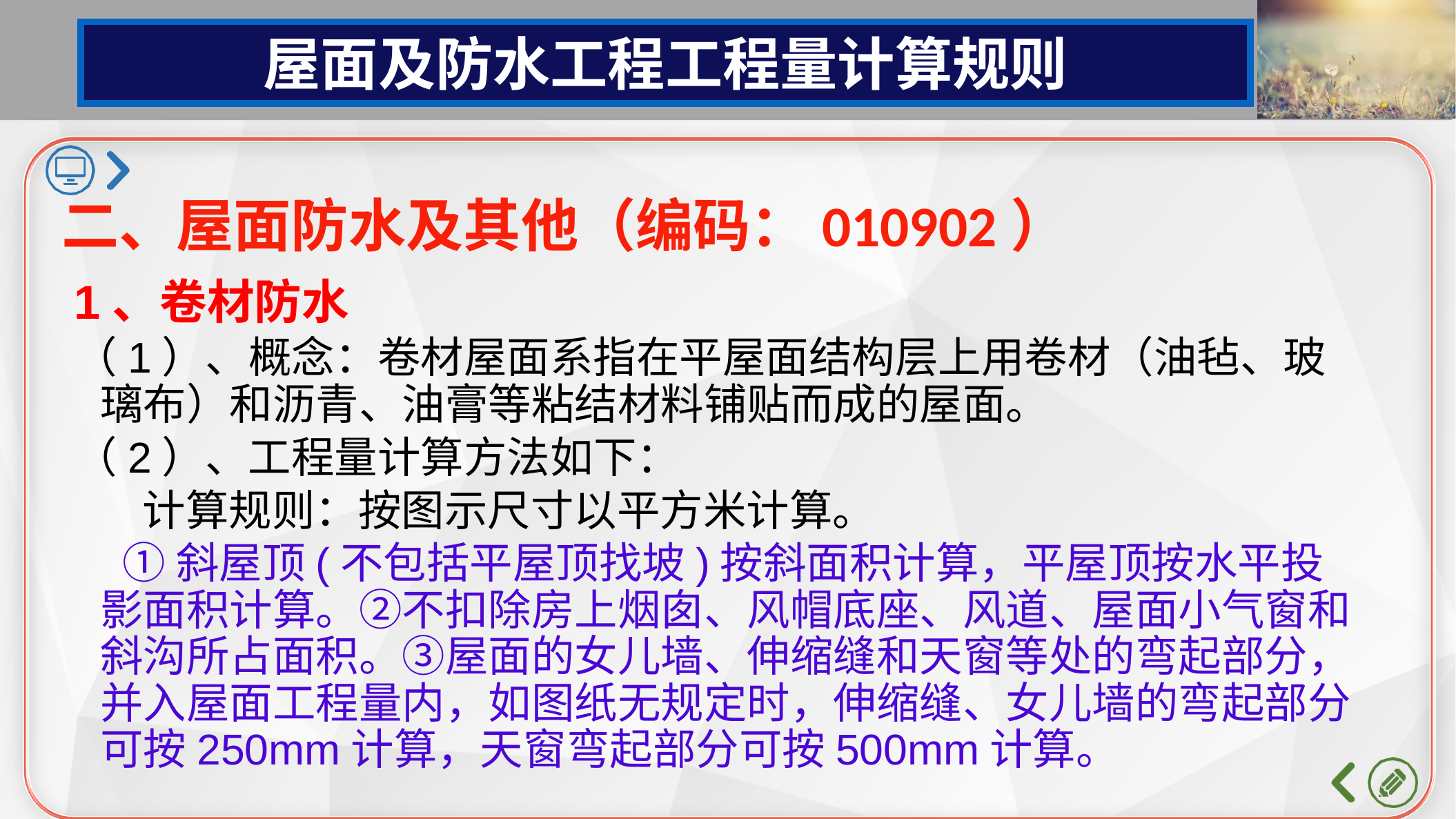

屋面及防水工程工程量计算规则
二、屋面防水及其他（编码：010902）
1、卷材防水
（1）、概念：卷材屋面系指在平屋面结构层上用卷材（油毡、玻璃布）和沥青、油膏等粘结材料铺贴而成的屋面。
（2）、工程量计算方法如下：
      计算规则：按图示尺寸以平方米计算。
     ①斜屋顶(不包括平屋顶找坡)按斜面积计算，平屋顶按水平投影面积计算。②不扣除房上烟囱、风帽底座、风道、屋面小气窗和斜沟所占面积。③屋面的女儿墙、伸缩缝和天窗等处的弯起部分，并入屋面工程量内，如图纸无规定时，伸缩缝、女儿墙的弯起部分可按250mm计算，天窗弯起部分可按500mm计算。